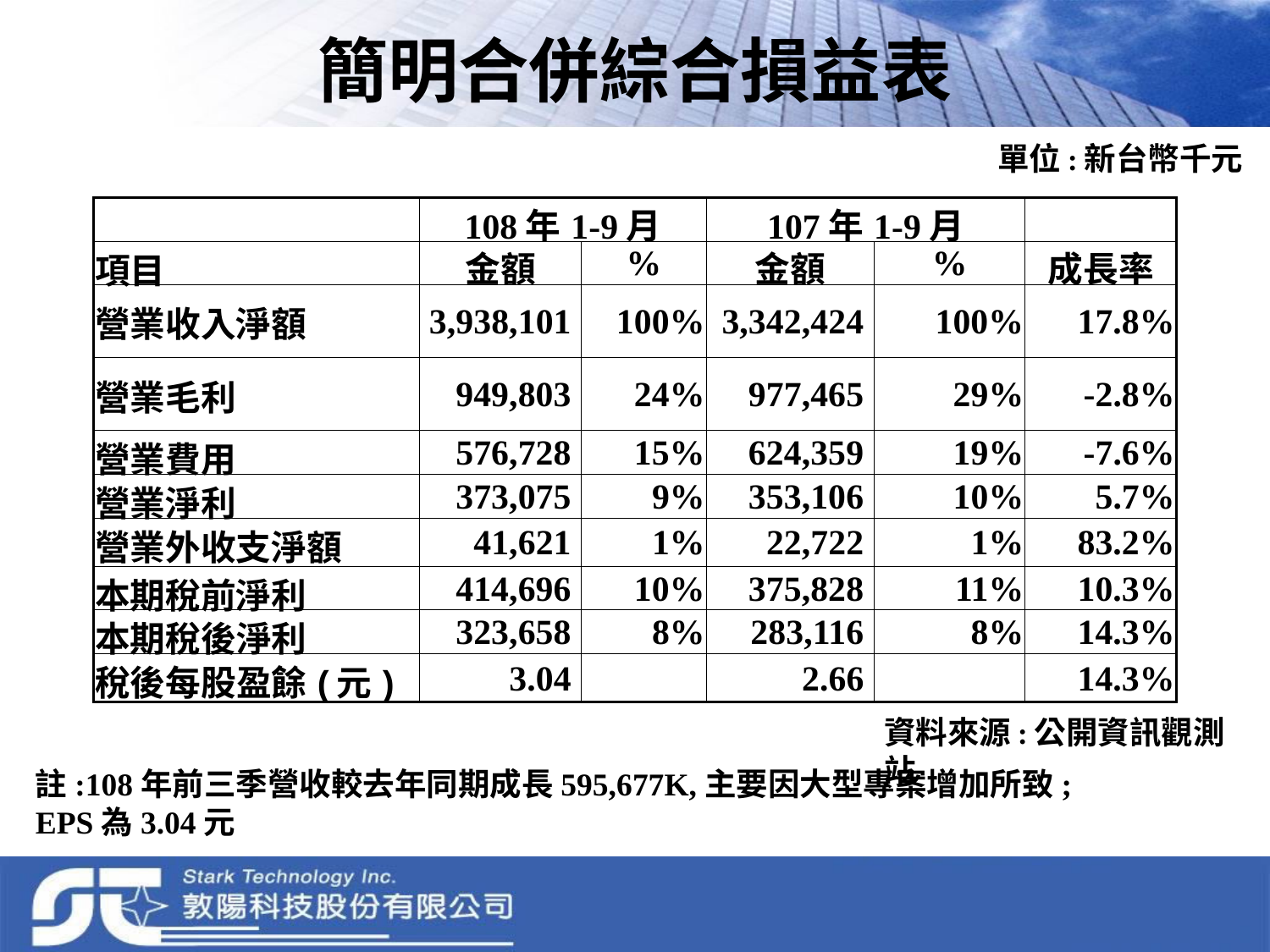

# 簡明合併綜合損益表
單位:新台幣千元
|  | 108年1-9月 |  | 107年1-9月 |  |  |
| --- | --- | --- | --- | --- | --- |
| 項目 | 金額 | % | 金額 | % | 成長率 |
| 營業收入淨額 | 3,938,101 | 100% | 3,342,424 | 100% | 17.8% |
| 營業毛利 | 949,803 | 24% | 977,465 | 29% | -2.8% |
| 營業費用 | 576,728 | 15% | 624,359 | 19% | -7.6% |
| 營業淨利 | 373,075 | 9% | 353,106 | 10% | 5.7% |
| 營業外收支淨額 | 41,621 | 1% | 22,722 | 1% | 83.2% |
| 本期稅前淨利 | 414,696 | 10% | 375,828 | 11% | 10.3% |
| 本期稅後淨利 | 323,658 | 8% | 283,116 | 8% | 14.3% |
| 稅後每股盈餘(元) | 3.04 |  | 2.66 |  | 14.3% |
資料來源:公開資訊觀測站
註:108年前三季營收較去年同期成長595,677K,主要因大型專案增加所致;
EPS為3.04元